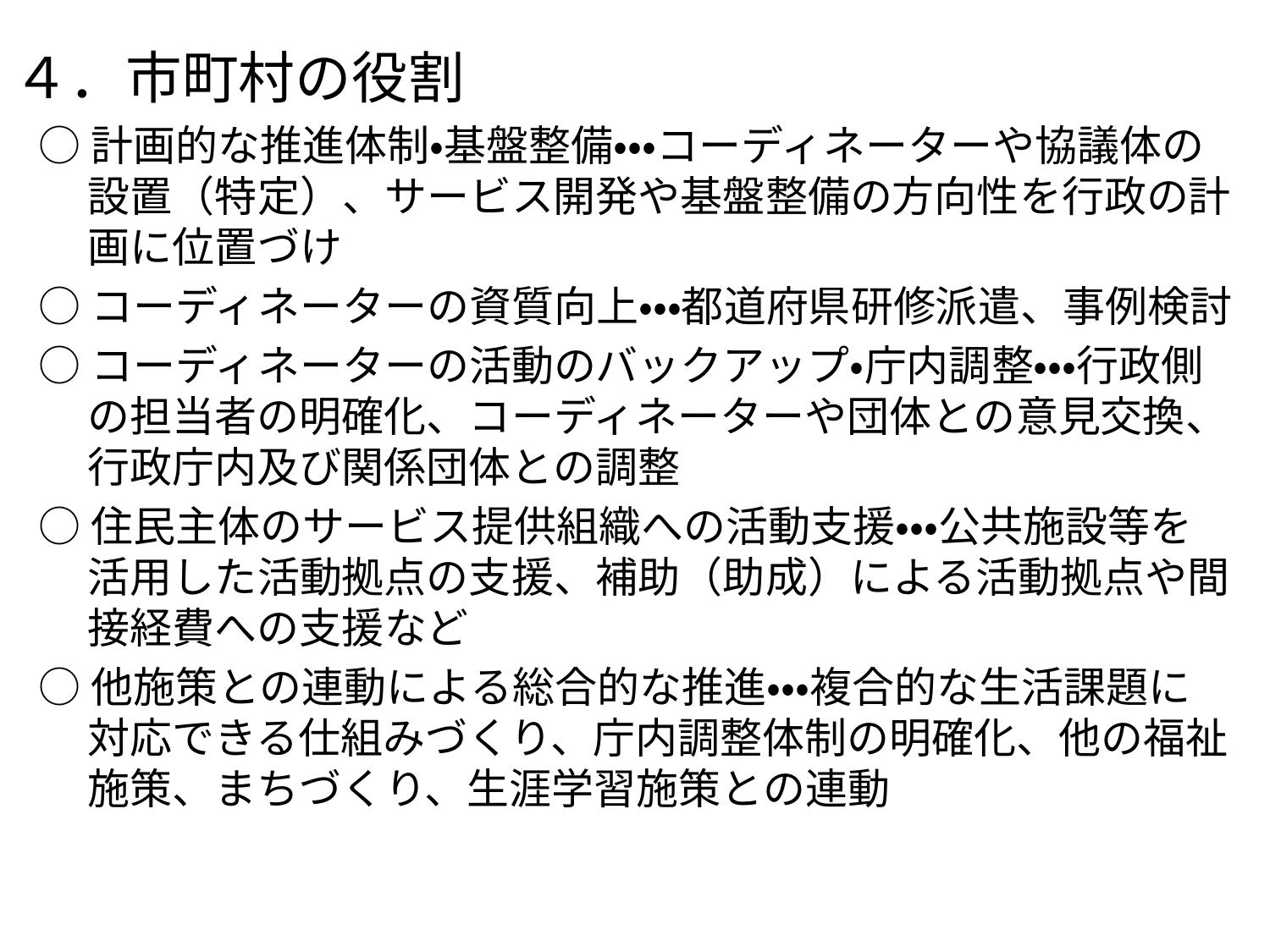

４．市町村の役割
○計画的な推進体制・基盤整備・・・コーディネーターや協議体の設置（特定）、サービス開発や基盤整備の方向性を行政の計画に位置づけ
○コーディネーターの資質向上・・・都道府県研修派遣、事例検討
○コーディネーターの活動のバックアップ・庁内調整・・・行政側の担当者の明確化、コーディネーターや団体との意見交換、行政庁内及び関係団体との調整
○住民主体のサービス提供組織への活動支援・・・公共施設等を活用した活動拠点の支援、補助（助成）による活動拠点や間接経費への支援など
○他施策との連動による総合的な推進・・・複合的な生活課題に対応できる仕組みづくり、庁内調整体制の明確化、他の福祉施策、まちづくり、生涯学習施策との連動